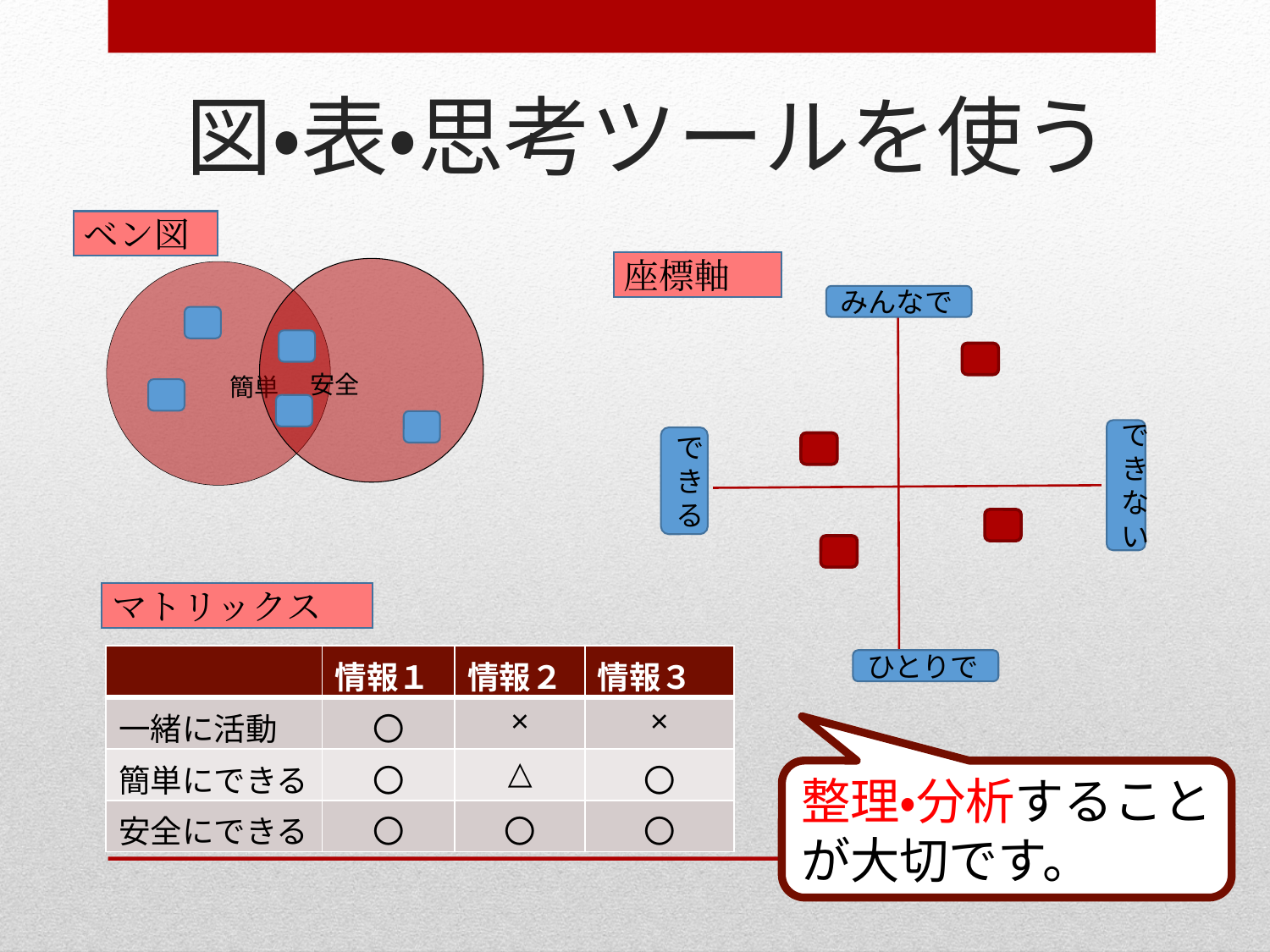

図・表・思考ツールを使う
ベン図
　簡単
安全
座標軸
みんなで

できない
できる

マトリックス
|  | 情報１ | 情報２ | 情報３ |
| --- | --- | --- | --- |
| 一緒に活動 | 〇 | × | × |
| 簡単にできる | 〇 | △ | 〇 |
| 安全にできる | 〇 | 〇 | 〇 |
ひとりで
整理・分析することが大切です。